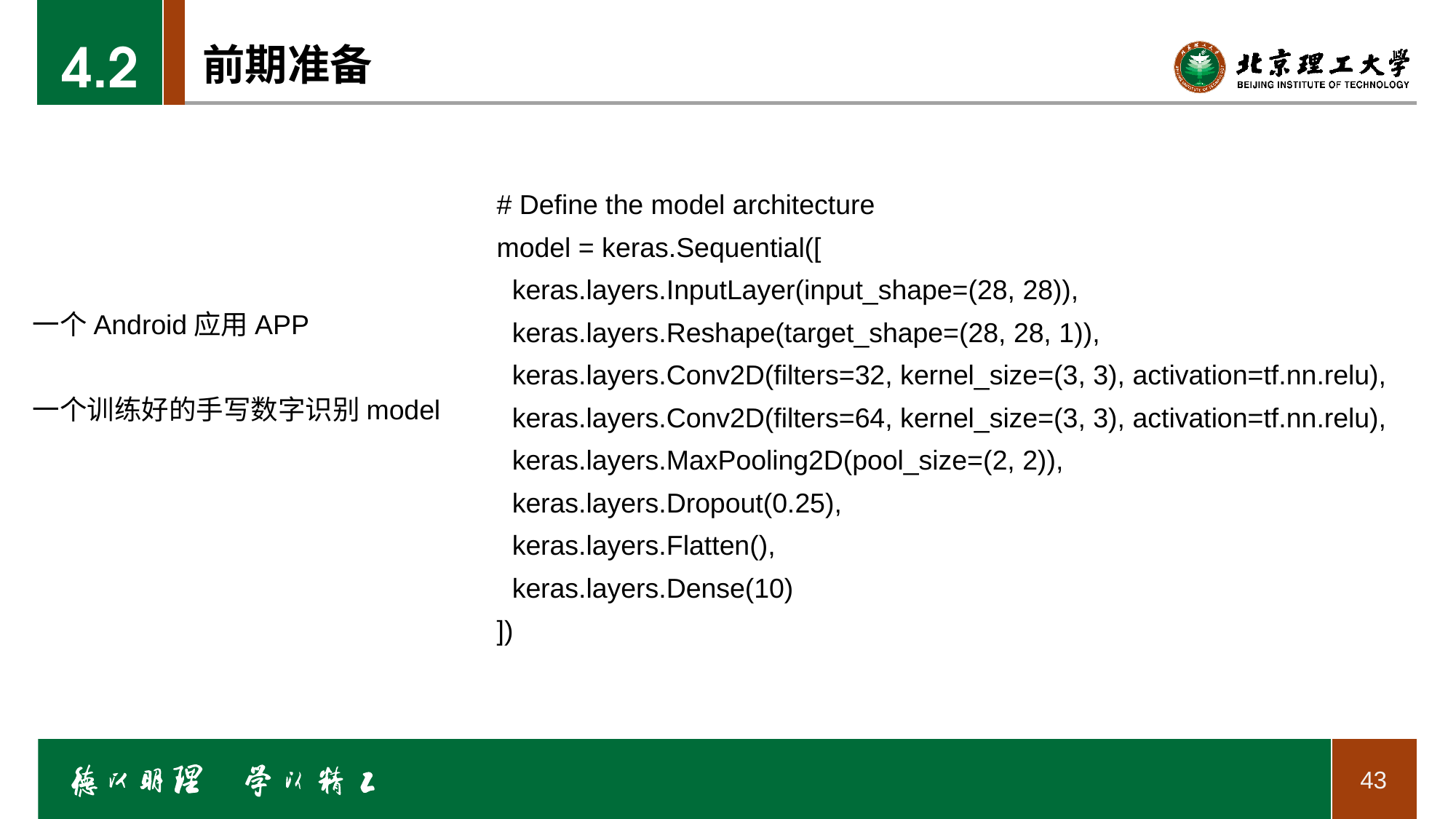

4.2
# 前期准备
# Define the model architecture
model = keras.Sequential([
  keras.layers.InputLayer(input_shape=(28, 28)),
  keras.layers.Reshape(target_shape=(28, 28, 1)),
  keras.layers.Conv2D(filters=32, kernel_size=(3, 3), activation=tf.nn.relu),
  keras.layers.Conv2D(filters=64, kernel_size=(3, 3), activation=tf.nn.relu),
  keras.layers.MaxPooling2D(pool_size=(2, 2)),
  keras.layers.Dropout(0.25),
  keras.layers.Flatten(),
  keras.layers.Dense(10)
])
一个Android应用APP

一个训练好的手写数字识别model